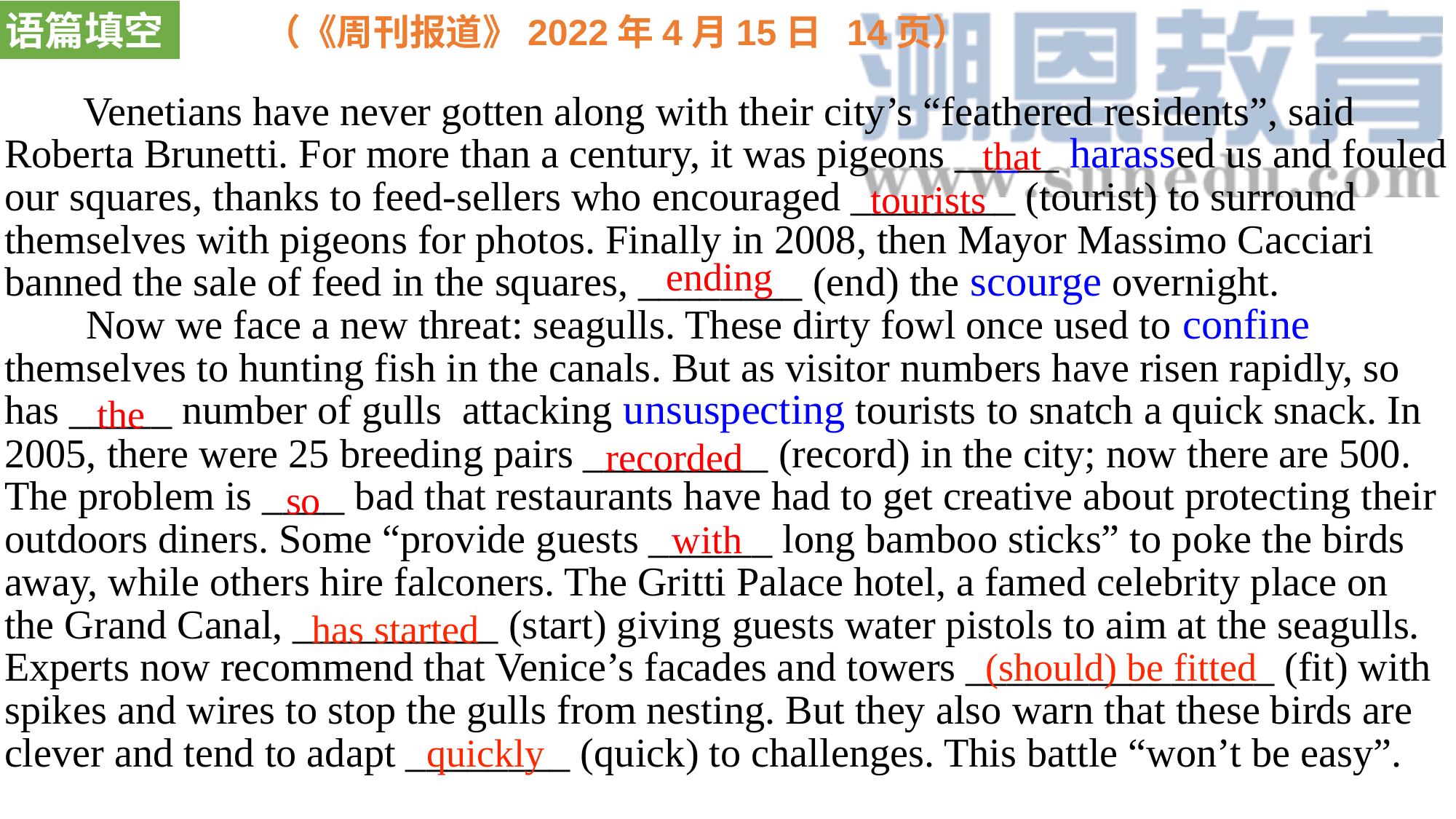

语篇填空
 （《周刊报道》2022年4月15日  14页）
        Venetians have never gotten along with their city’s “feathered residents”, said Roberta Brunetti. For more than a century, it was pigeons _____ harassed us and fouled our squares, thanks to feed-sellers who encouraged ________ (tourist) to surround themselves with pigeons for photos. Finally in 2008, then Mayor Massimo Cacciari banned the sale of feed in the squares, ________ (end) the scourge overnight.
        Now we face a new threat: seagulls. These dirty fowl once used to confine themselves to hunting fish in the canals. But as visitor numbers have risen rapidly, so has _____ number of gulls  attacking unsuspecting tourists to snatch a quick snack. In 2005, there were 25 breeding pairs _________ (record) in the city; now there are 500. The problem is ____ bad that restaurants have had to get creative about protecting their outdoors diners. Some “provide guests ______ long bamboo sticks” to poke the birds away, while others hire falconers. The Gritti Palace hotel, a famed celebrity place on the Grand Canal, __________ (start) giving guests water pistols to aim at the seagulls. Experts now recommend that Venice’s facades and towers _______________ (fit) with spikes and wires to stop the gulls from nesting. But they also warn that these birds are clever and tend to adapt ________ (quick) to challenges. This battle “won’t be easy”.
that
tourists
ending
the
recorded
so
with
has started
(should) be fitted
quickly